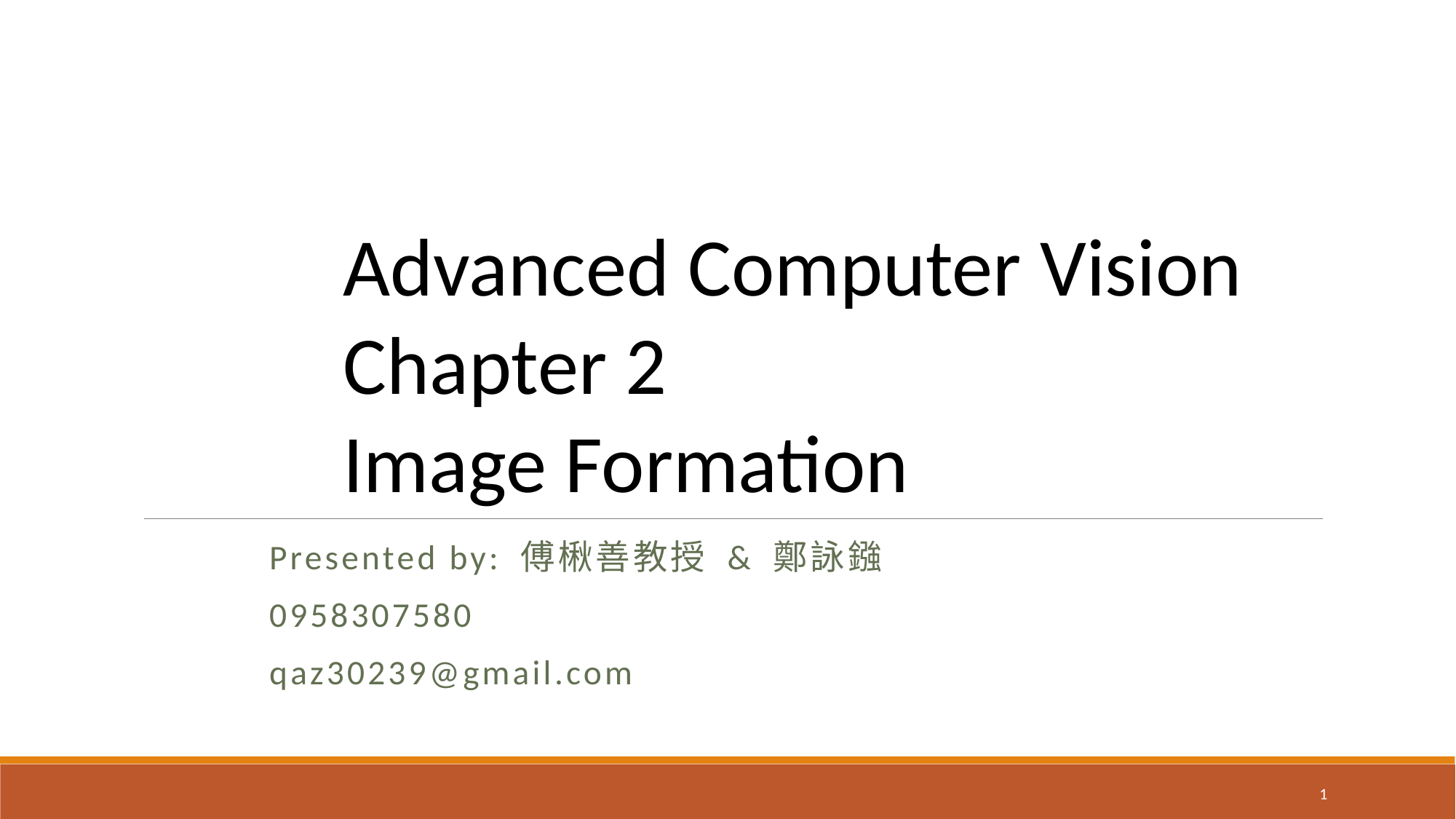

Advanced Computer Vision
Chapter 2
Image Formation
Presented by: 傅楸善教授 & 鄭詠鏹
0958307580
qaz30239@gmail.com
1